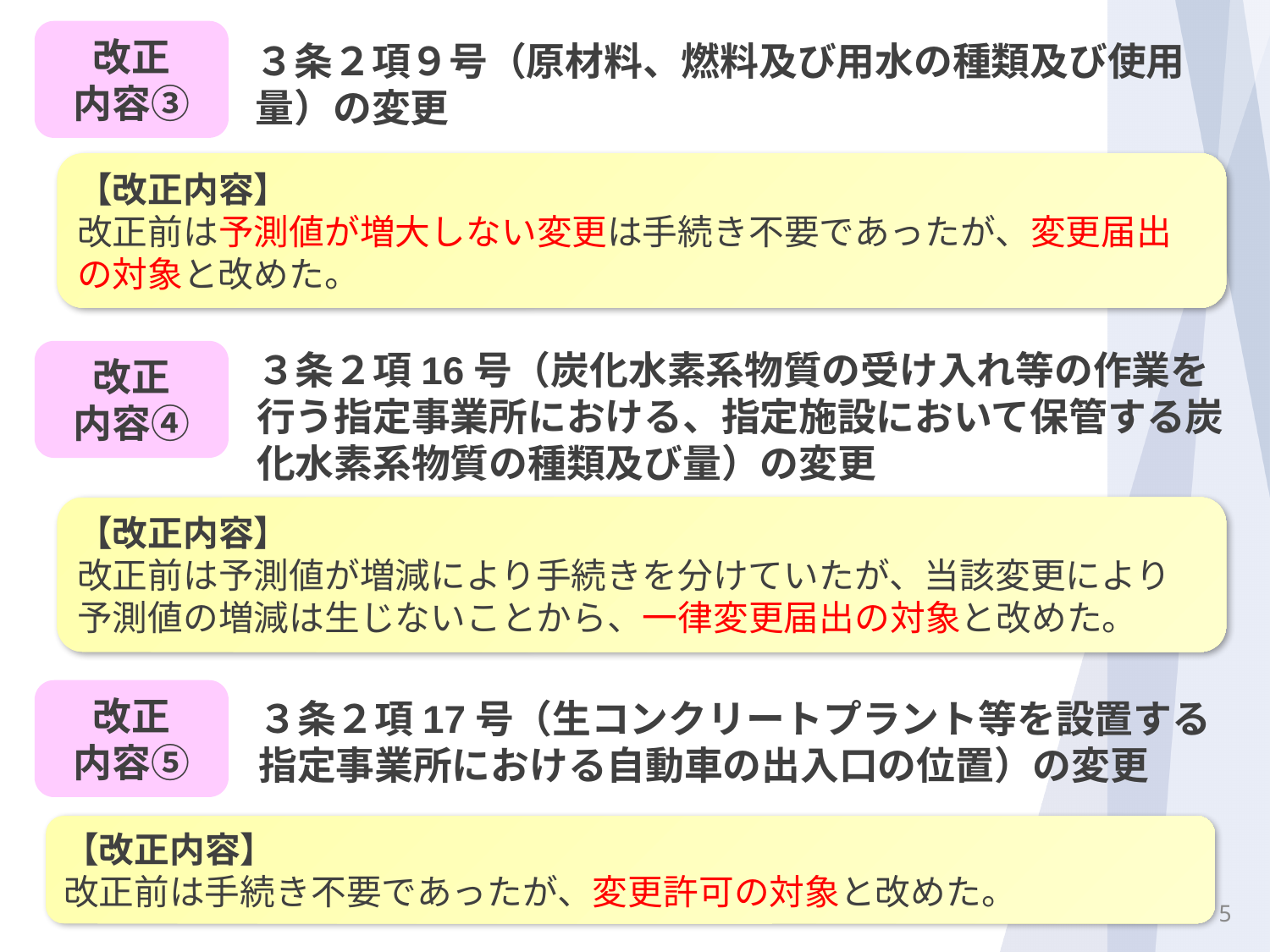

改正
内容③
３条２項９号（原材料、燃料及び用水の種類及び使用量）の変更
【改正内容】
改正前は予測値が増大しない変更は手続き不要であったが、変更届出の対象と改めた。
３条２項16号（炭化水素系物質の受け入れ等の作業を行う指定事業所における、指定施設において保管する炭化水素系物質の種類及び量）の変更
改正
内容④
【改正内容】
改正前は予測値が増減により手続きを分けていたが、当該変更により予測値の増減は生じないことから、一律変更届出の対象と改めた。
改正
内容⑤
３条２項17号（生コンクリートプラント等を設置する指定事業所における自動車の出入口の位置）の変更
【改正内容】
改正前は手続き不要であったが、変更許可の対象と改めた。
5